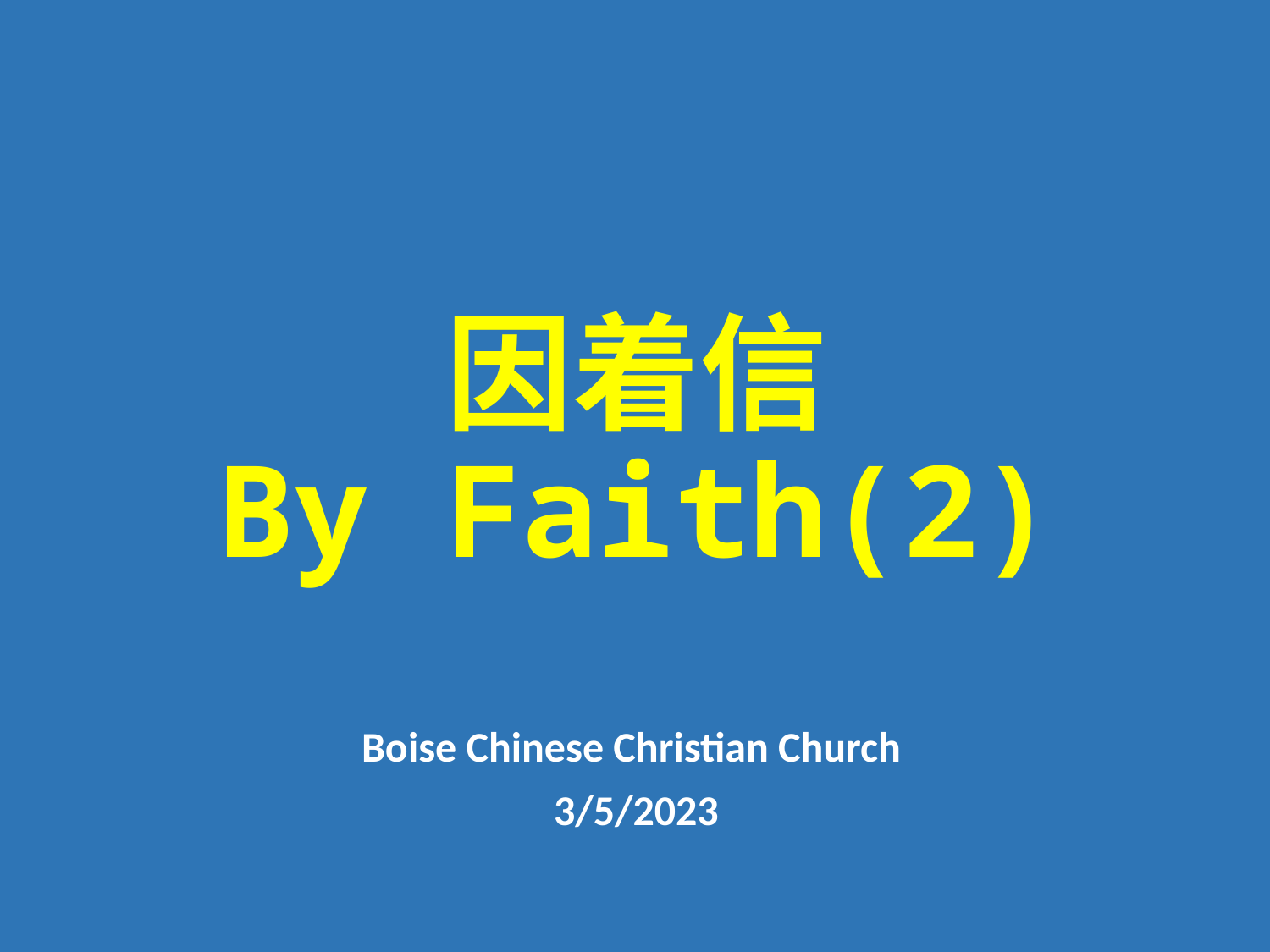

# 因着信 By Faith(2)
Boise Chinese Christian Church
3/5/2023